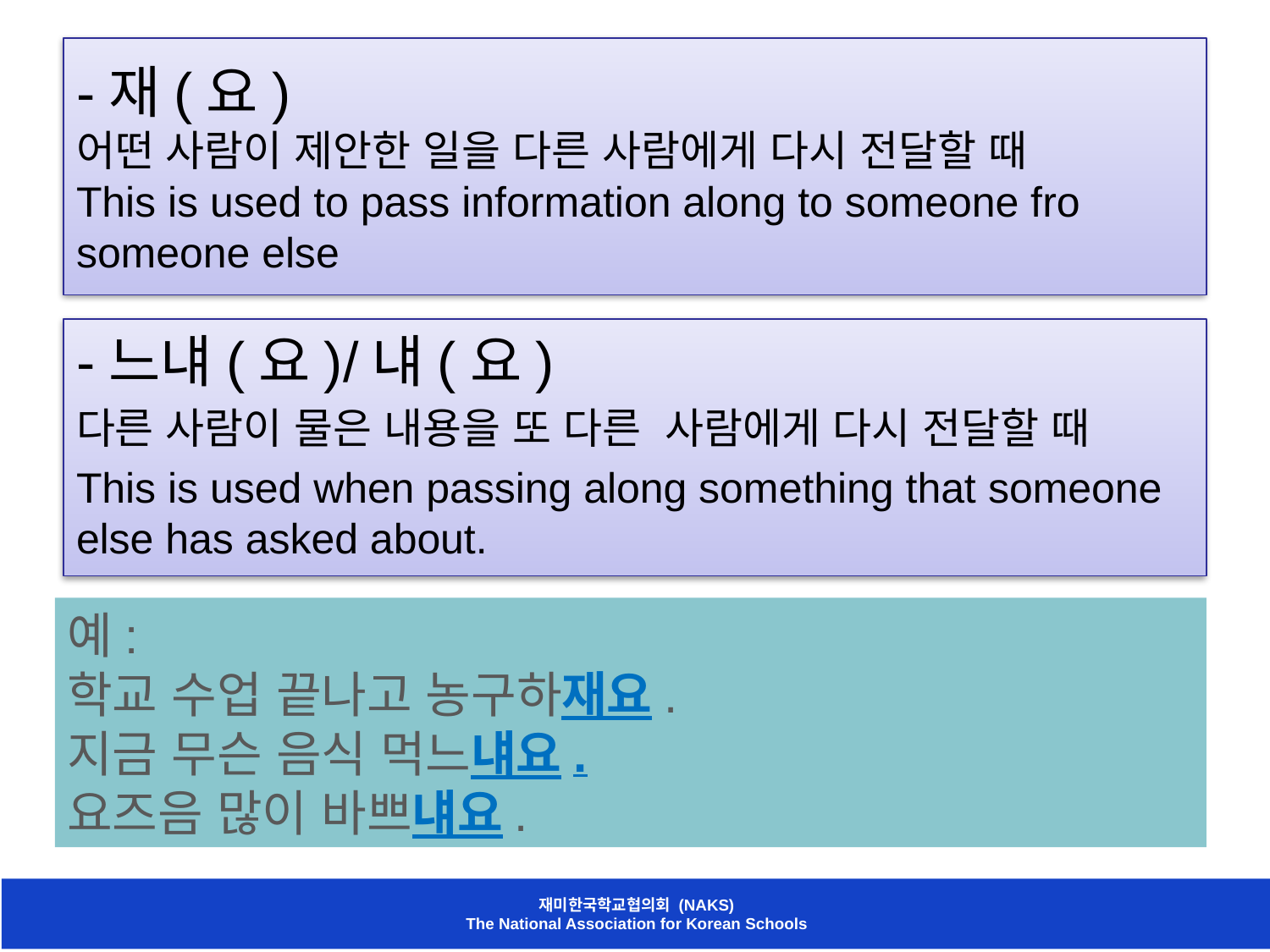

# -재(요) 어떤 사람이 제안한 일을 다른 사람에게 다시 전달할 때 This is used to pass information along to someone fro someone else
-느냬(요)/냬(요)
다른 사람이 물은 내용을 또 다른  사람에게 다시 전달할 때
This is used when passing along something that someone else has asked about.

예:
학교 수업 끝나고 농구하재요.
지금 무슨 음식 먹느냬요.
요즈음 많이 바쁘냬요.
재미한국학교협의회 (NAKS)
The National Association for Korean Schools